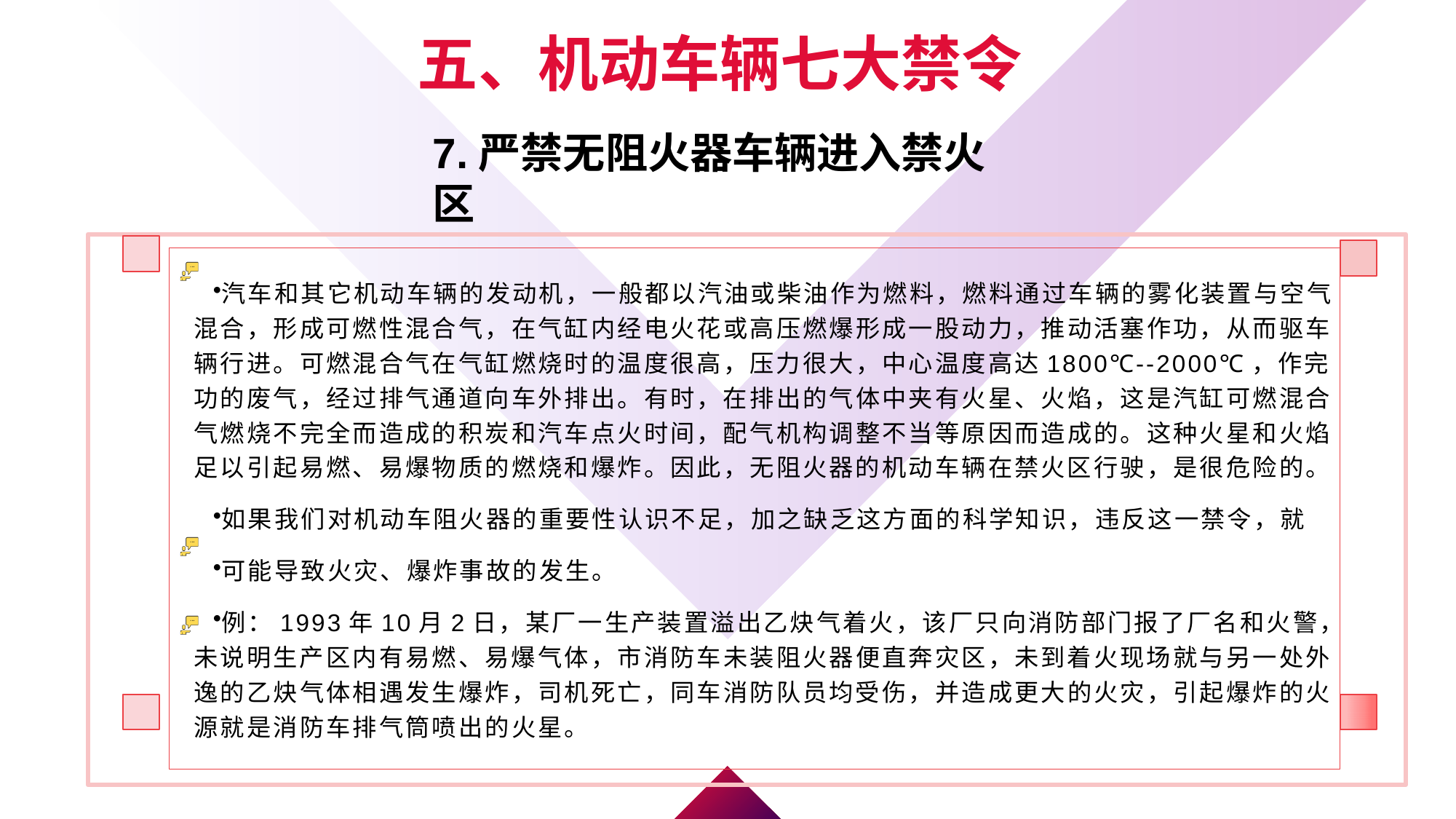

五、机动车辆七大禁令
7.严禁无阻火器车辆进入禁火区

汽车和其它机动车辆的发动机，一般都以汽油或柴油作为燃料，燃料通过车辆的雾化装置与空气混合，形成可燃性混合气，在气缸内经电火花或高压燃爆形成一股动力，推动活塞作功，从而驱车辆行进。可燃混合气在气缸燃烧时的温度很高，压力很大，中心温度高达1800℃--2000℃，作完功的废气，经过排气通道向车外排出。有时，在排出的气体中夹有火星、火焰，这是汽缸可燃混合气燃烧不完全而造成的积炭和汽车点火时间，配气机构调整不当等原因而造成的。这种火星和火焰足以引起易燃、易爆物质的燃烧和爆炸。因此，无阻火器的机动车辆在禁火区行驶，是很危险的。
如果我们对机动车阻火器的重要性认识不足，加之缺乏这方面的科学知识，违反这一禁令，就
可能导致火灾、爆炸事故的发生。
例：1993年10月2日，某厂一生产装置溢出乙炔气着火，该厂只向消防部门报了厂名和火警，未说明生产区内有易燃、易爆气体，市消防车未装阻火器便直奔灾区，未到着火现场就与另一处外逸的乙炔气体相遇发生爆炸，司机死亡，同车消防队员均受伤，并造成更大的火灾，引起爆炸的火源就是消防车排气筒喷出的火星。